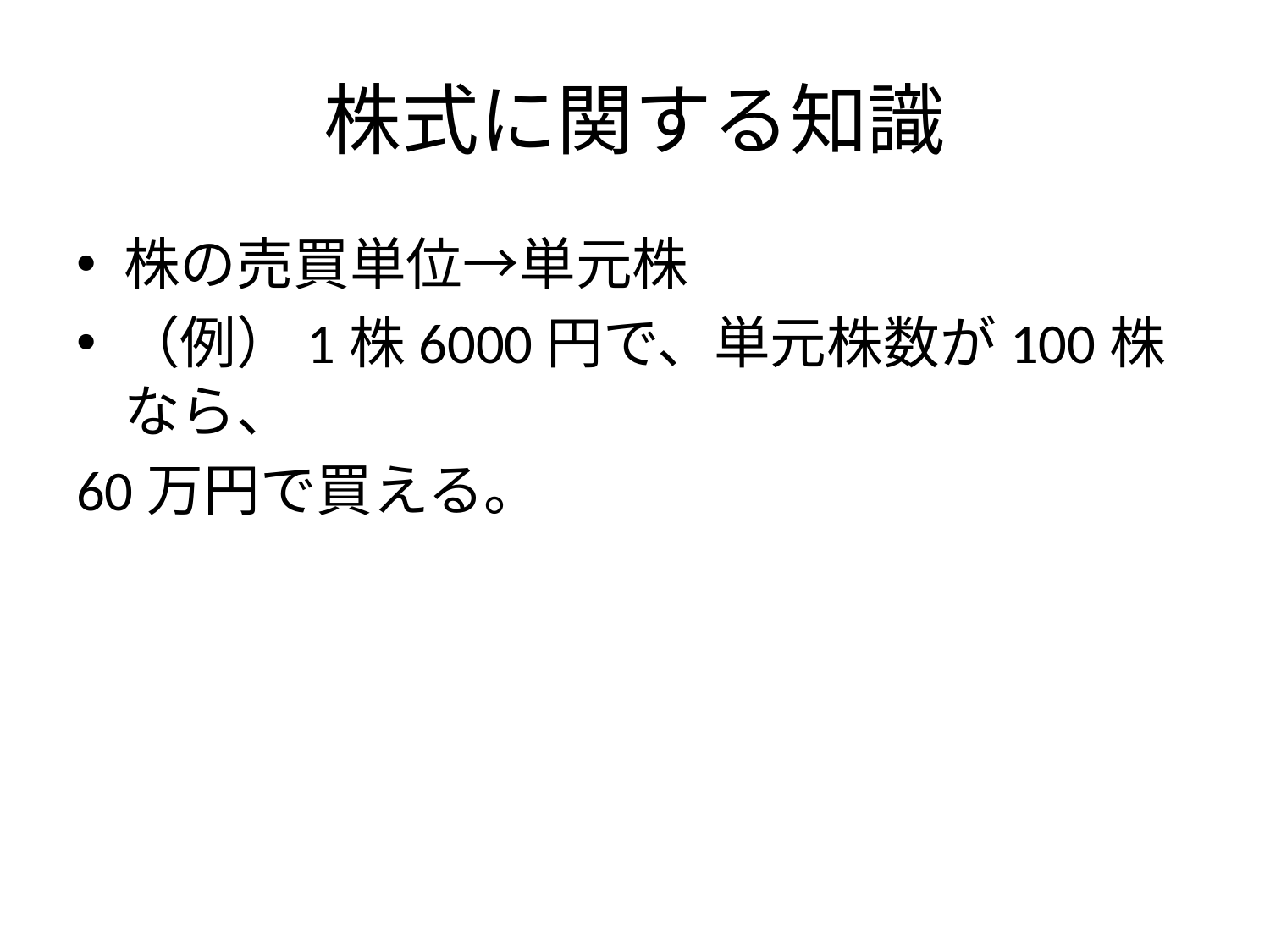

# 株式に関する知識
株の売買単位→単元株
（例）1株6000円で、単元株数が100株なら、
60万円で買える。